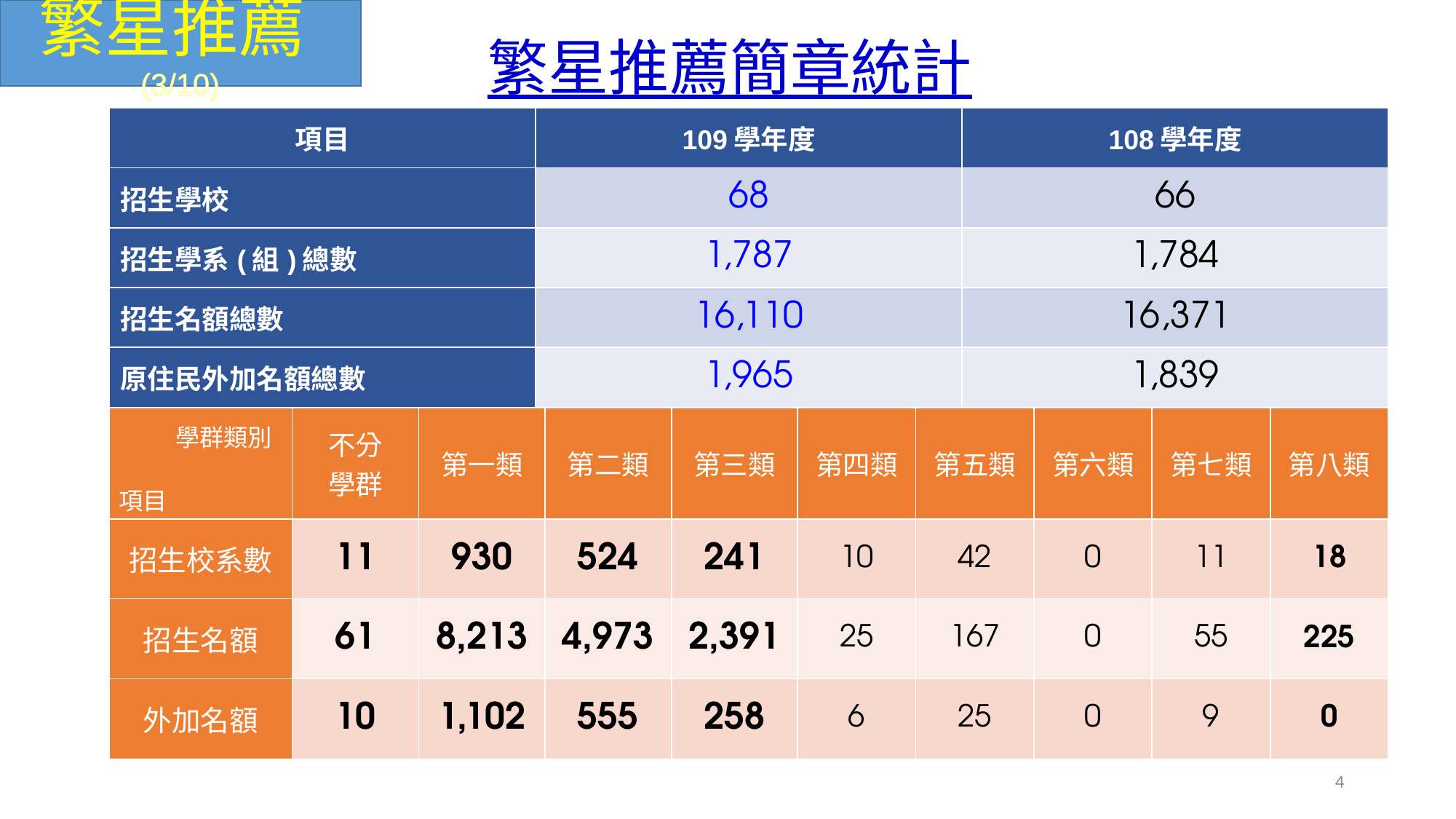

繁星推薦(3/10)
繁星推薦簡章統計
| 項目 | 109學年度 | 108學年度 |
| --- | --- | --- |
| 招生學校 | 68 | 66 |
| 招生學系(組)總數 | 1,787 | 1,784 |
| 招生名額總數 | 16,110 | 16,371 |
| 原住民外加名額總數 | 1,965 | 1,839 |
| 學群類別 項目 | 不分 學群 | 第一類 | 第二類 | 第三類 | 第四類 | 第五類 | 第六類 | 第七類 | 第八類 |
| --- | --- | --- | --- | --- | --- | --- | --- | --- | --- |
| 招生校系數 | 11 | 930 | 524 | 241 | 10 | 42 | 0 | 11 | 18 |
| 招生名額 | 61 | 8,213 | 4,973 | 2,391 | 25 | 167 | 0 | 55 | 225 |
| 外加名額 | 10 | 1,102 | 555 | 258 | 6 | 25 | 0 | 9 | 0 |
4